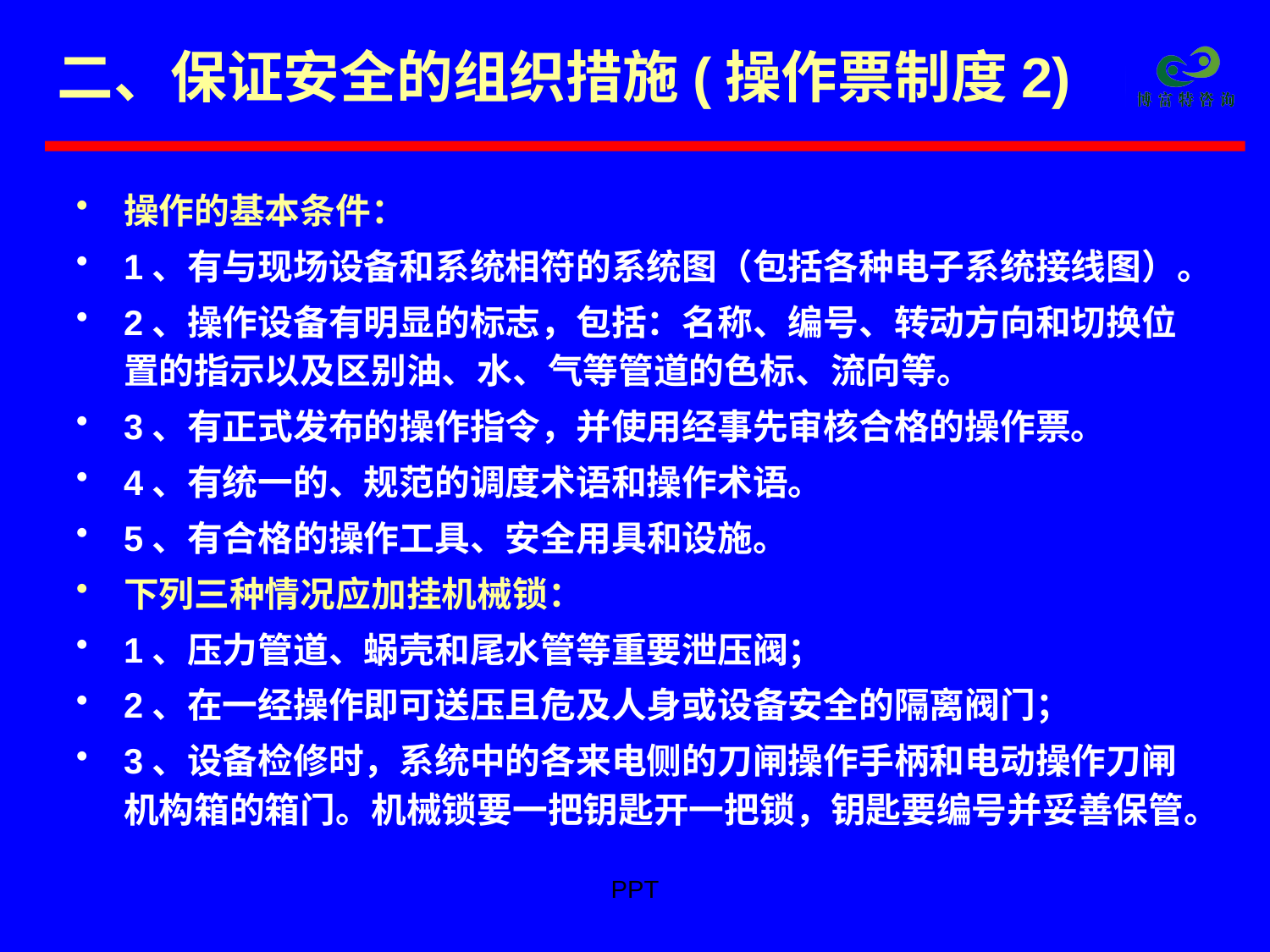

# 二、保证安全的组织措施(操作票制度2)

操作的基本条件：
1、有与现场设备和系统相符的系统图（包括各种电子系统接线图）。
2、操作设备有明显的标志，包括：名称、编号、转动方向和切换位置的指示以及区别油、水、气等管道的色标、流向等。
3、有正式发布的操作指令，并使用经事先审核合格的操作票。
4、有统一的、规范的调度术语和操作术语。
5、有合格的操作工具、安全用具和设施。
下列三种情况应加挂机械锁：
1、压力管道、蜗壳和尾水管等重要泄压阀；
2、在一经操作即可送压且危及人身或设备安全的隔离阀门；
3、设备检修时，系统中的各来电侧的刀闸操作手柄和电动操作刀闸机构箱的箱门。机械锁要一把钥匙开一把锁，钥匙要编号并妥善保管。

PPT